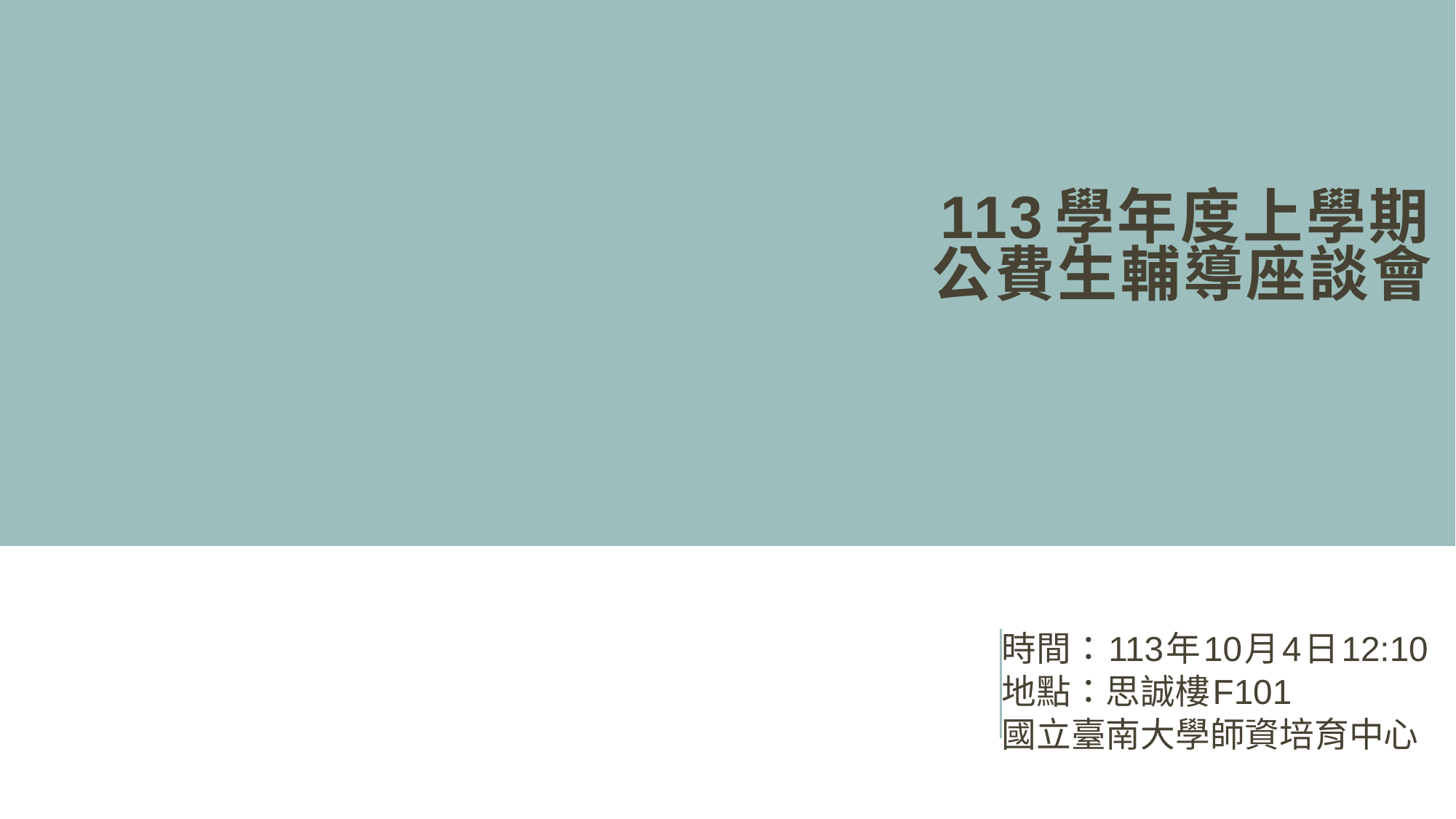

# 113學年度上學期 公費生輔導座談會
時間：113年10月4日12:10
地點：思誠樓F101
國立臺南大學師資培育中心